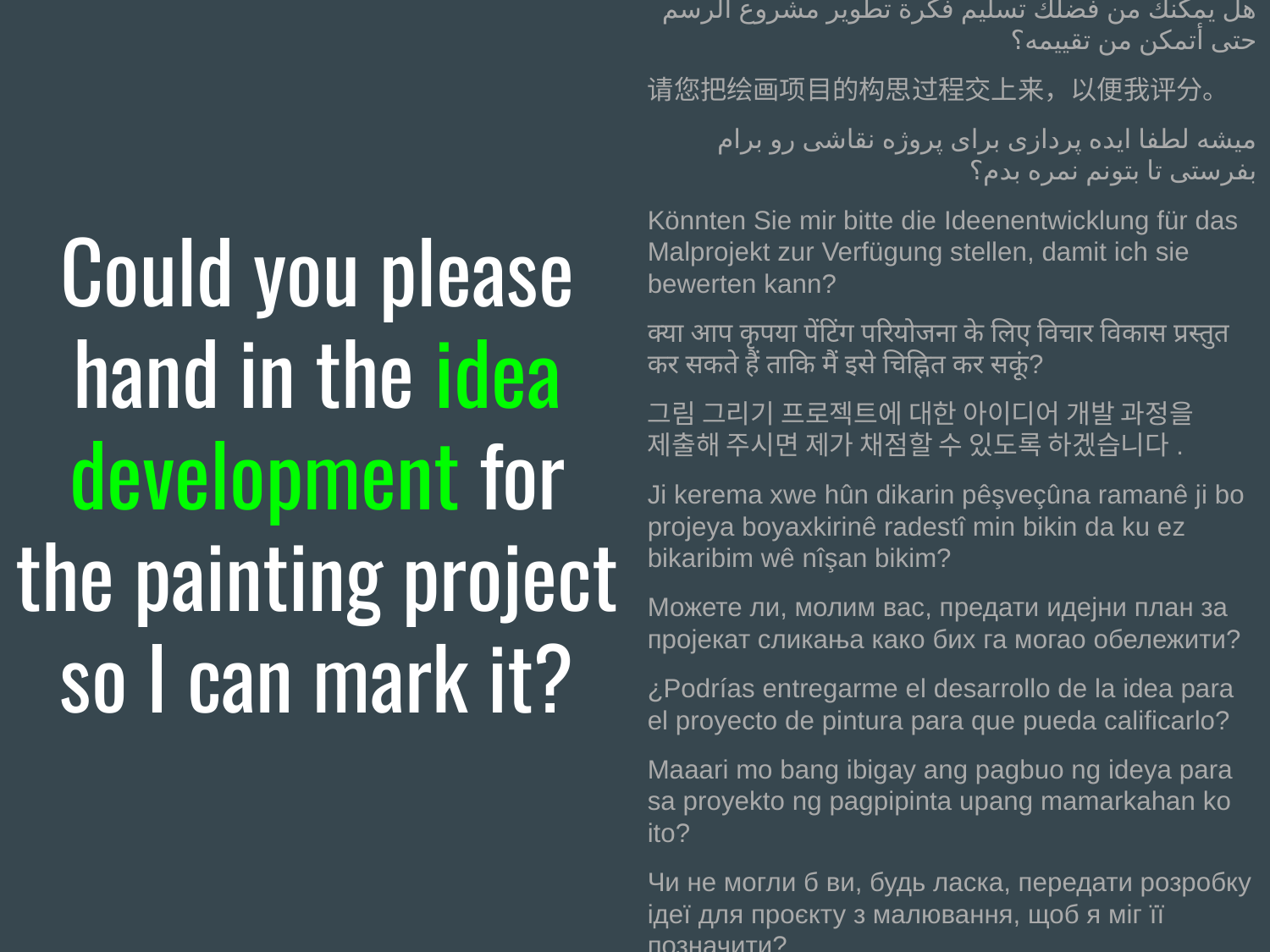

Could you please hand in the idea development for the painting project so I can mark it?
هل يمكنك من فضلك تسليم فكرة تطوير مشروع الرسم حتى أتمكن من تقييمه؟
请您把绘画项目的构思过程交上来，以便我评分。
میشه لطفا ایده پردازی برای پروژه نقاشی رو برام بفرستی تا بتونم نمره بدم؟
Könnten Sie mir bitte die Ideenentwicklung für das Malprojekt zur Verfügung stellen, damit ich sie bewerten kann?
क्या आप कृपया पेंटिंग परियोजना के लिए विचार विकास प्रस्तुत कर सकते हैं ताकि मैं इसे चिह्नित कर सकूं?
그림 그리기 프로젝트에 대한 아이디어 개발 과정을 제출해 주시면 제가 채점할 수 있도록 하겠습니다.
Ji kerema xwe hûn dikarin pêşveçûna ramanê ji bo projeya boyaxkirinê radestî min bikin da ku ez bikaribim wê nîşan bikim?
Можете ли, молим вас, предати идејни план за пројекат сликања како бих га могао обележити?
¿Podrías entregarme el desarrollo de la idea para el proyecto de pintura para que pueda calificarlo?
Maaari mo bang ibigay ang pagbuo ng ideya para sa proyekto ng pagpipinta upang mamarkahan ko ito?
Чи не могли б ви, будь ласка, передати розробку ідеї для проєкту з малювання, щоб я міг її позначити?